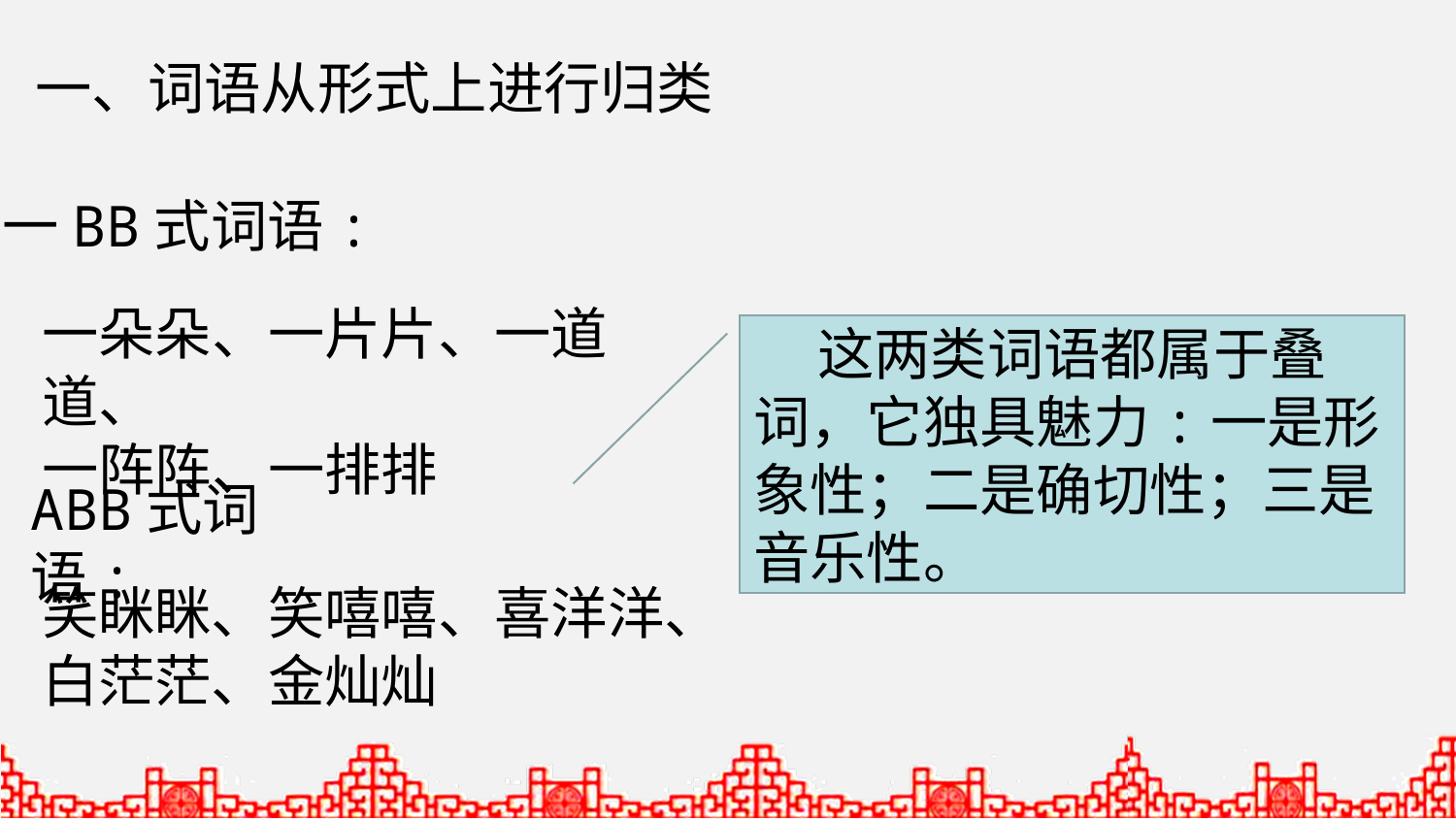

一、词语从形式上进行归类
一BB式词语:
一朵朵、一片片、一道道、
一阵阵、一排排
    这两类词语都属于叠词，它独具魅力:一是形象性；二是确切性；三是音乐性。
ABB式词语:
笑眯眯、笑嘻嘻、喜洋洋、
白茫茫、金灿灿